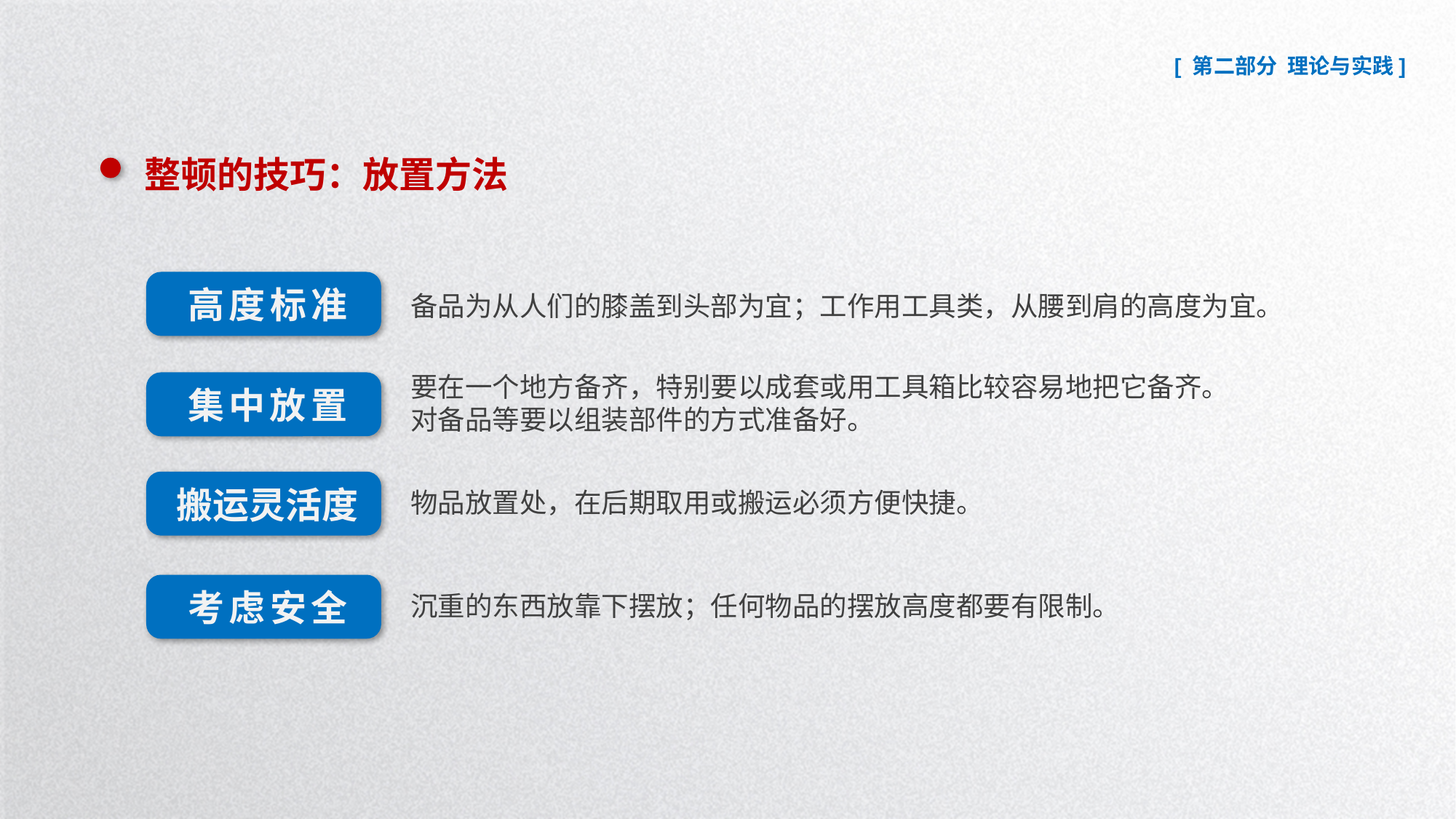

整顿的技巧：放置方法

备品为从人们的膝盖到头部为宜；工作用工具类，从腰到肩的高度为宜。
高度标准
要在一个地方备齐，特别要以成套或用工具箱比较容易地把它备齐。
对备品等要以组装部件的方式准备好。

集中放置
物品放置处，在后期取用或搬运必须方便快捷。

搬运灵活度
沉重的东西放靠下摆放；任何物品的摆放高度都要有限制。

考虑安全